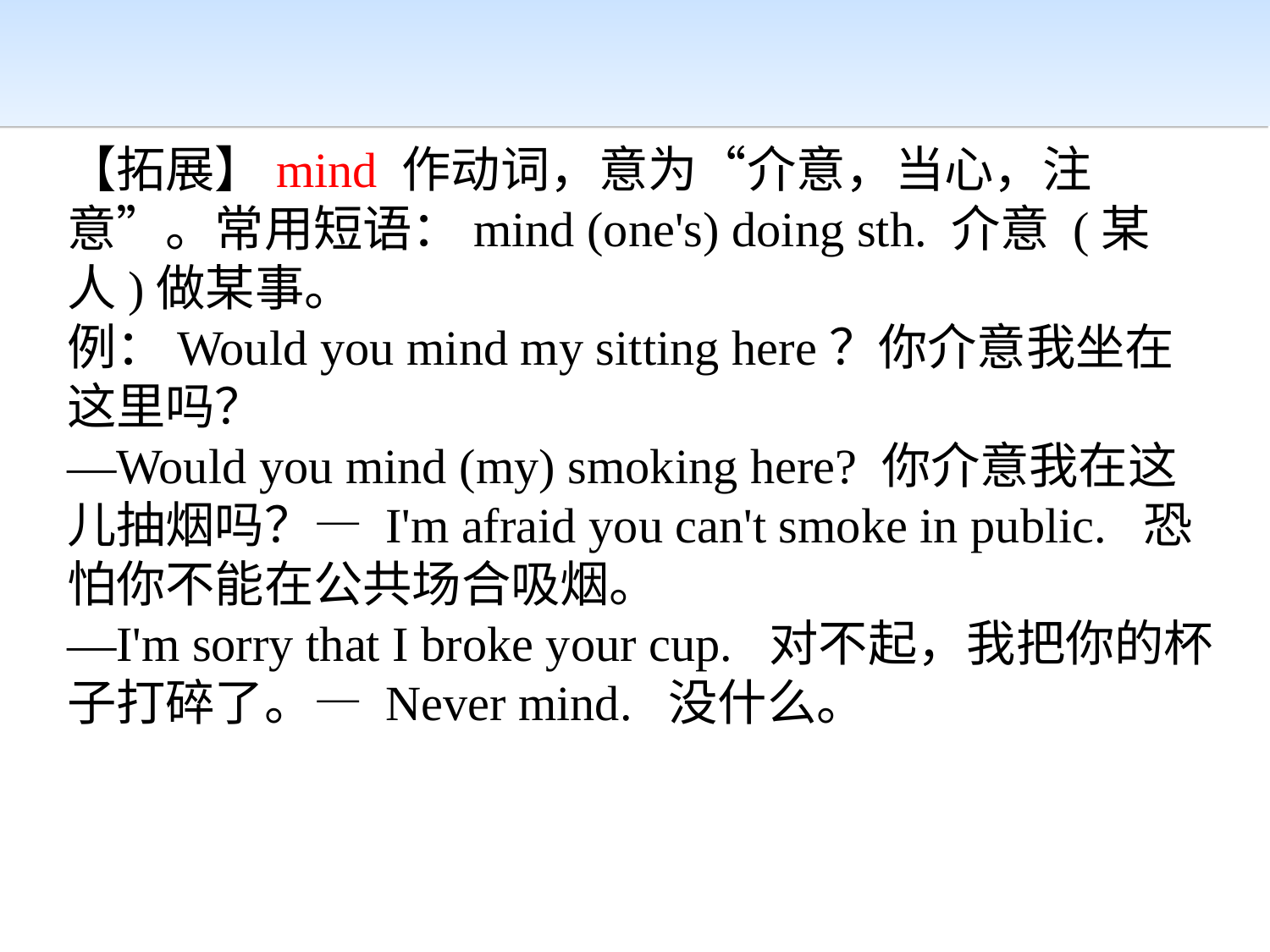

【拓展】mind 作动词，意为“介意，当心，注意”。常用短语：mind (one's) doing sth. 介意 (某人)做某事。
例：Would you mind my sitting here？你介意我坐在这里吗？
—Would you mind (my) smoking here? 你介意我在这儿抽烟吗？— I'm afraid you can't smoke in public.  恐怕你不能在公共场合吸烟。
—I'm sorry that I broke your cup.  对不起，我把你的杯子打碎了。— Never mind.  没什么。